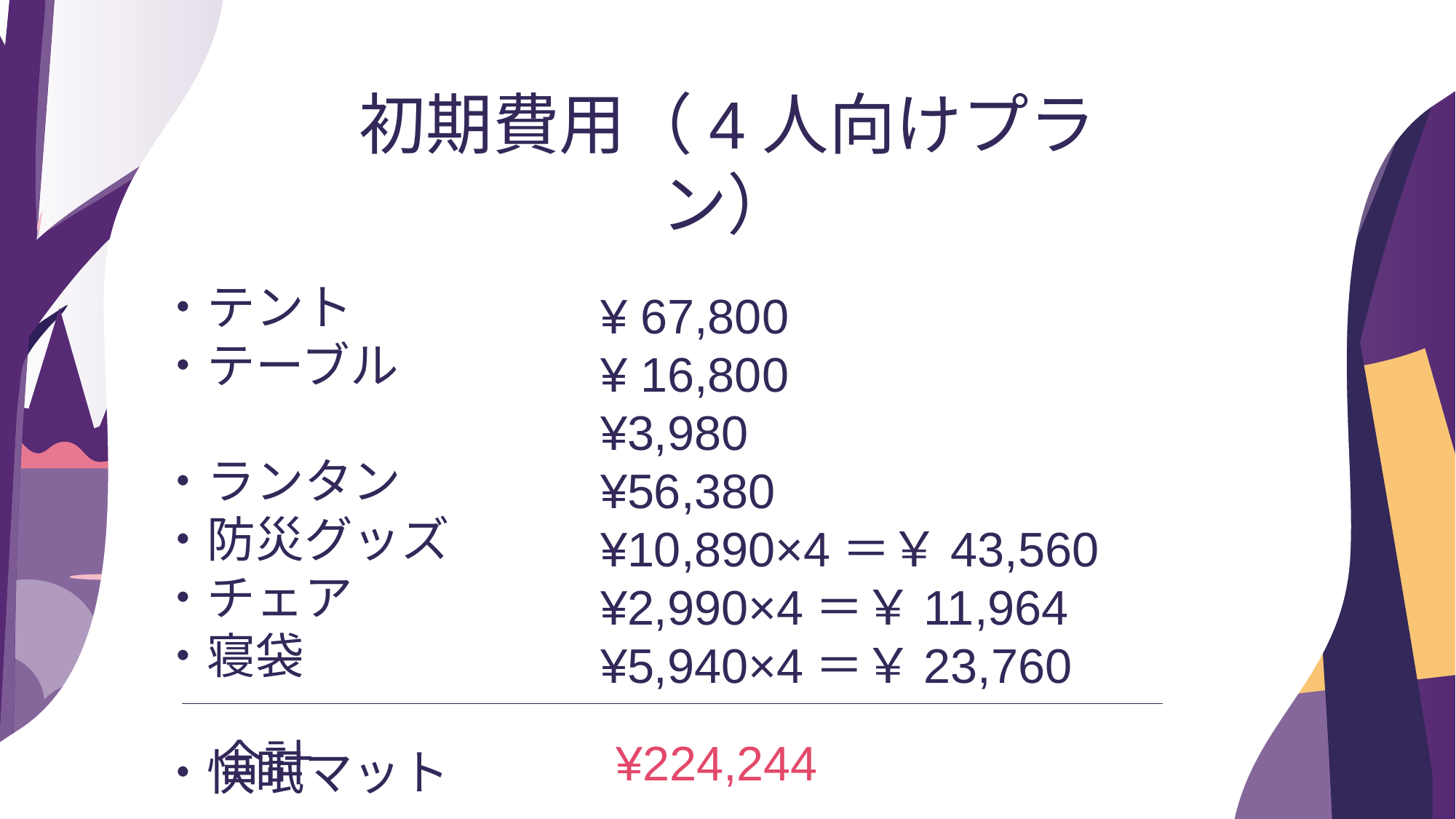

# 初期費用（4人向けプラン）
・テント
・テーブル
・ランタン
・防災グッズ
・チェア
・寝袋
・快眠マット

¥ 67,800
¥ 16,800
¥3,980
¥56,380
¥10,890×4＝￥43,560
¥2,990×4＝￥11,964
¥5,940×4＝￥23,760

合計　　　　　　¥224,244